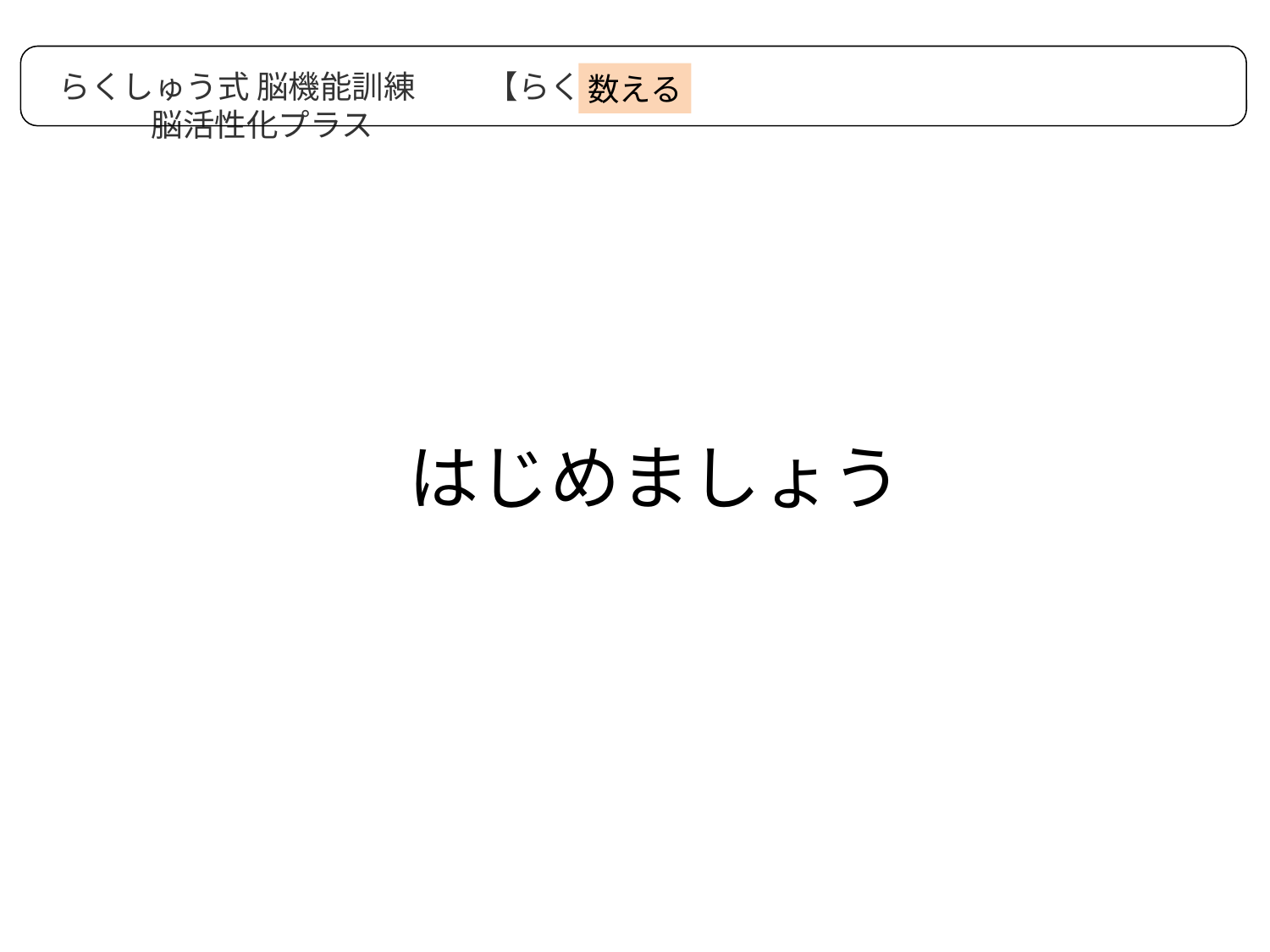

数える
らくしゅう式 脳機能訓練　　 【らくらく】　　　　　　　　　　　　　　　　　　　    脳活性化プラス
# はじめましょう